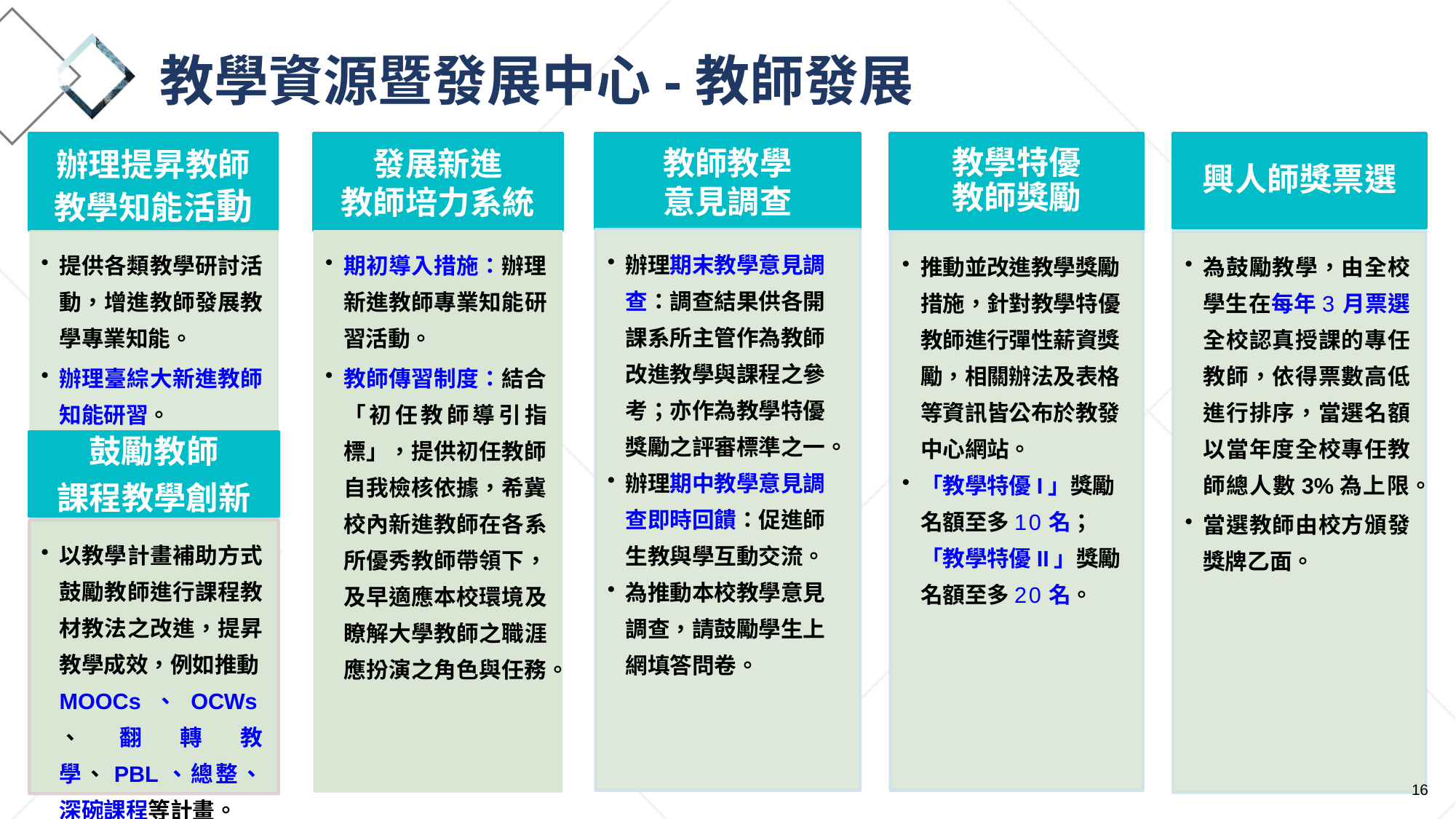

教學資源暨發展中心-教師發展
辦理提昇教師
教學知能活動
發展新進
教師培力系統
提供各類教學研討活動，增進教師發展教學專業知能。
辦理臺綜大新進教師知能研習。
期初導入措施：辦理新進教師專業知能研習活動。
教師傳習制度：結合「初任教師導引指標」，提供初任教師自我檢核依據，希冀校內新進教師在各系所優秀教師帶領下，及早適應本校環境及瞭解大學教師之職涯應扮演之角色與任務。
鼓勵教師
課程教學創新
以教學計畫補助方式鼓勵教師進行課程教材教法之改進，提昇教學成效，例如推動MOOCs、OCWs、翻轉教學、PBL、總整、深碗課程等計畫。
教學特優
教師獎勵
興人師獎票選
教師教學
意見調查
辦理期末教學意見調查：調查結果供各開課系所主管作為教師改進教學與課程之參考；亦作為教學特優獎勵之評審標準之一。
辦理期中教學意見調查即時回饋：促進師生教與學互動交流。
為推動本校教學意見調查，請鼓勵學生上網填答問卷。
為鼓勵教學，由全校學生在每年3月票選全校認真授課的專任教師，依得票數高低進行排序，當選名額以當年度全校專任教師總人數3%為上限。
當選教師由校方頒發獎牌乙面。
推動並改進教學獎勵措施，針對教學特優教師進行彈性薪資獎勵，相關辦法及表格等資訊皆公布於教發中心網站。
「教學特優I」獎勵名額至多10名；「教學特優II」獎勵名額至多20名。
學系學伴與新生
交流時間
109特殊選才
新生與師長合影
16